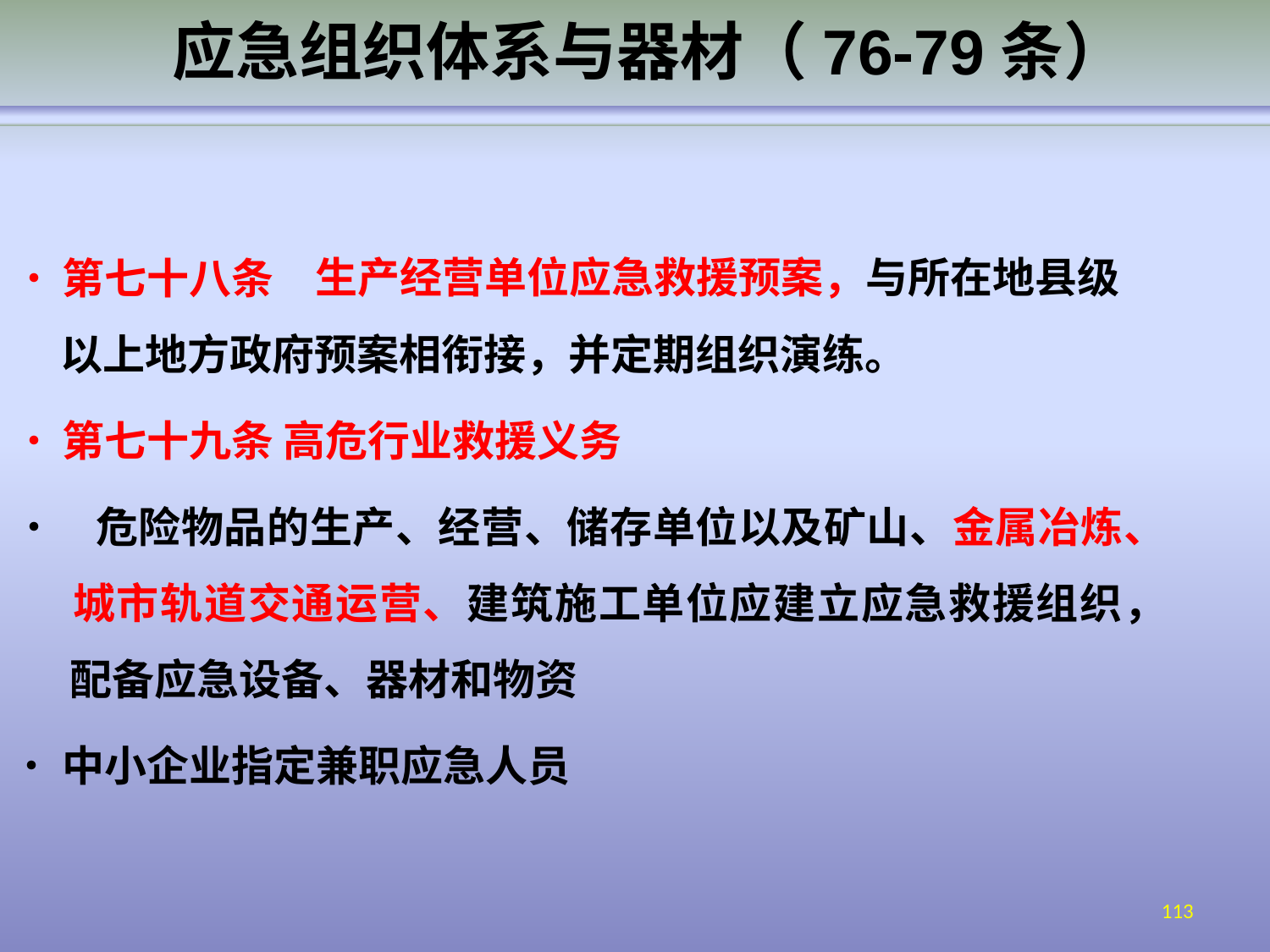

# 应急组织体系与器材（76-79条）
•	第七十八条
生产经营单位应急救援预案，与所在地县级
以上地方政府预案相衔接，并定期组织演练。
•	第七十九条 高危行业救援义务
•   危险物品的生产、经营、储存单位以及矿山、金属冶炼、 城市轨道交通运营、建筑施工单位应建立应急救援组织， 配备应急设备、器材和物资
•	中小企业指定兼职应急人员
113